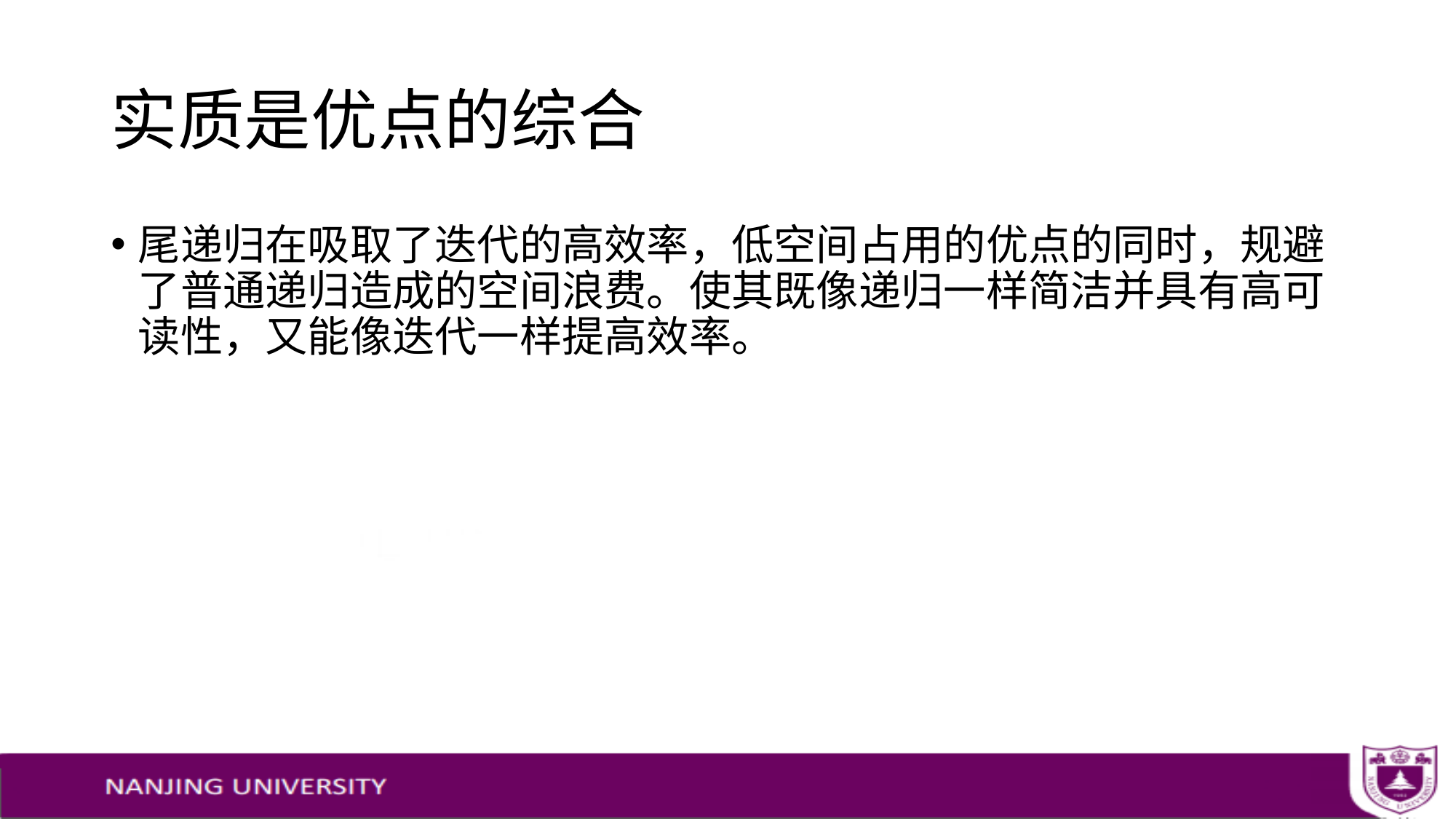

# 实质是优点的综合
尾递归在吸取了迭代的高效率，低空间占用的优点的同时，规避了普通递归造成的空间浪费。使其既像递归一样简洁并具有高可读性，又能像迭代一样提高效率。